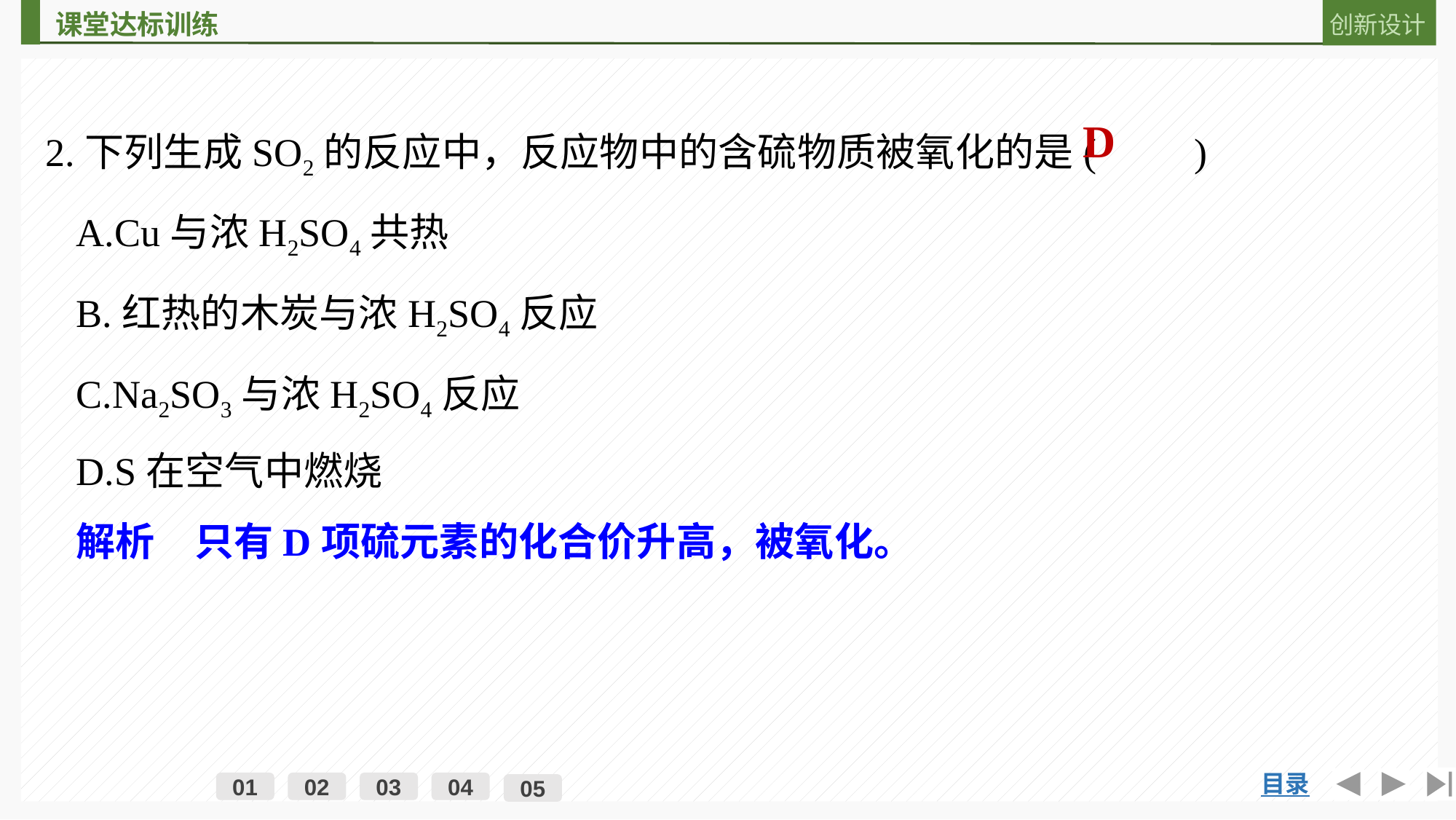

2.下列生成SO2的反应中，反应物中的含硫物质被氧化的是(　　)
D
A.Cu与浓H2SO4共热
B.红热的木炭与浓H2SO4反应
C.Na2SO3与浓H2SO4反应
D.S在空气中燃烧
解析　只有D项硫元素的化合价升高，被氧化。